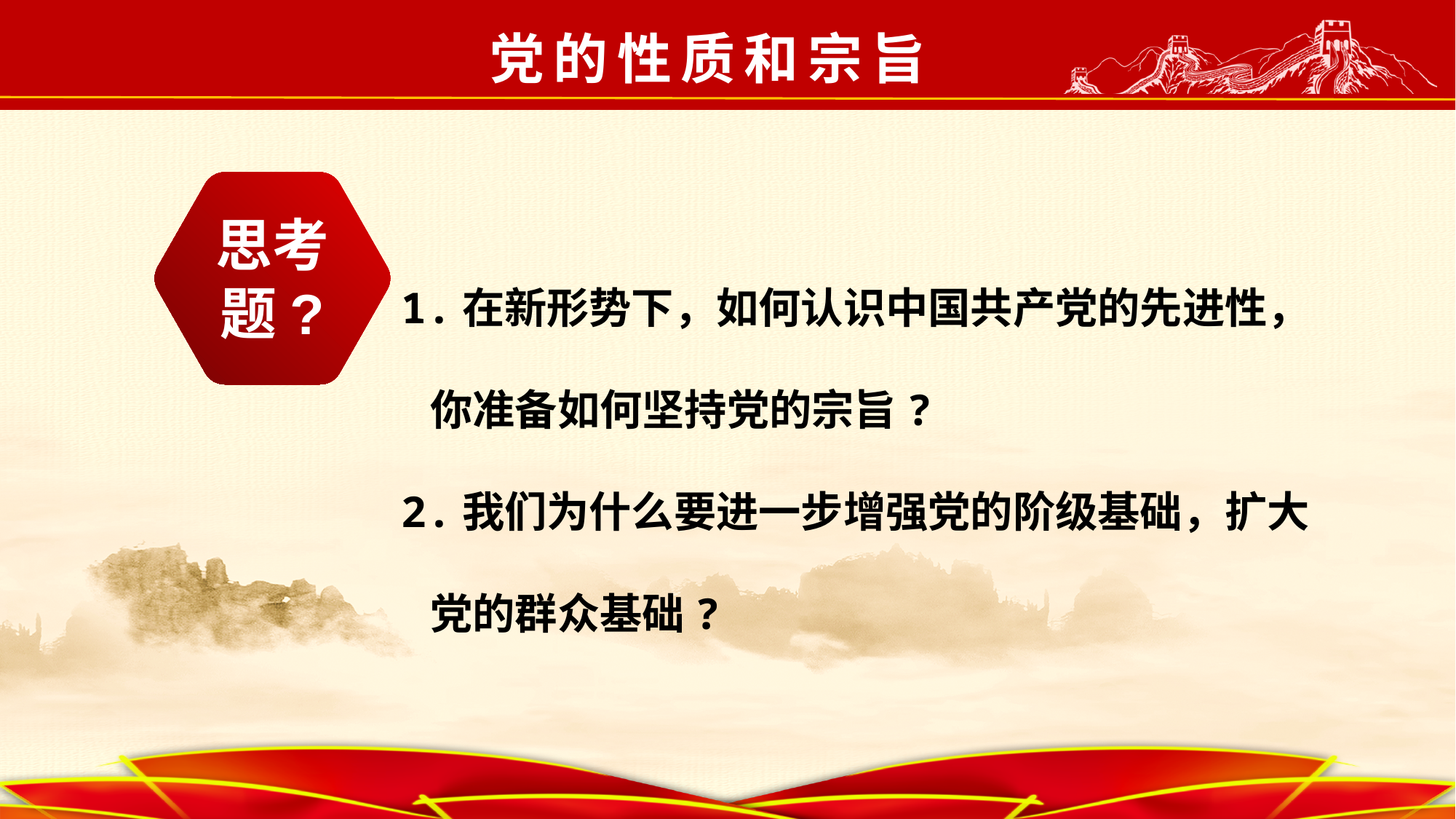

党的性质和宗旨

思考题?
1.在新形势下，如何认识中国共产党的先进性，
  你准备如何坚持党的宗旨?
2.我们为什么要进一步增强党的阶级基础，扩大
  党的群众基础?